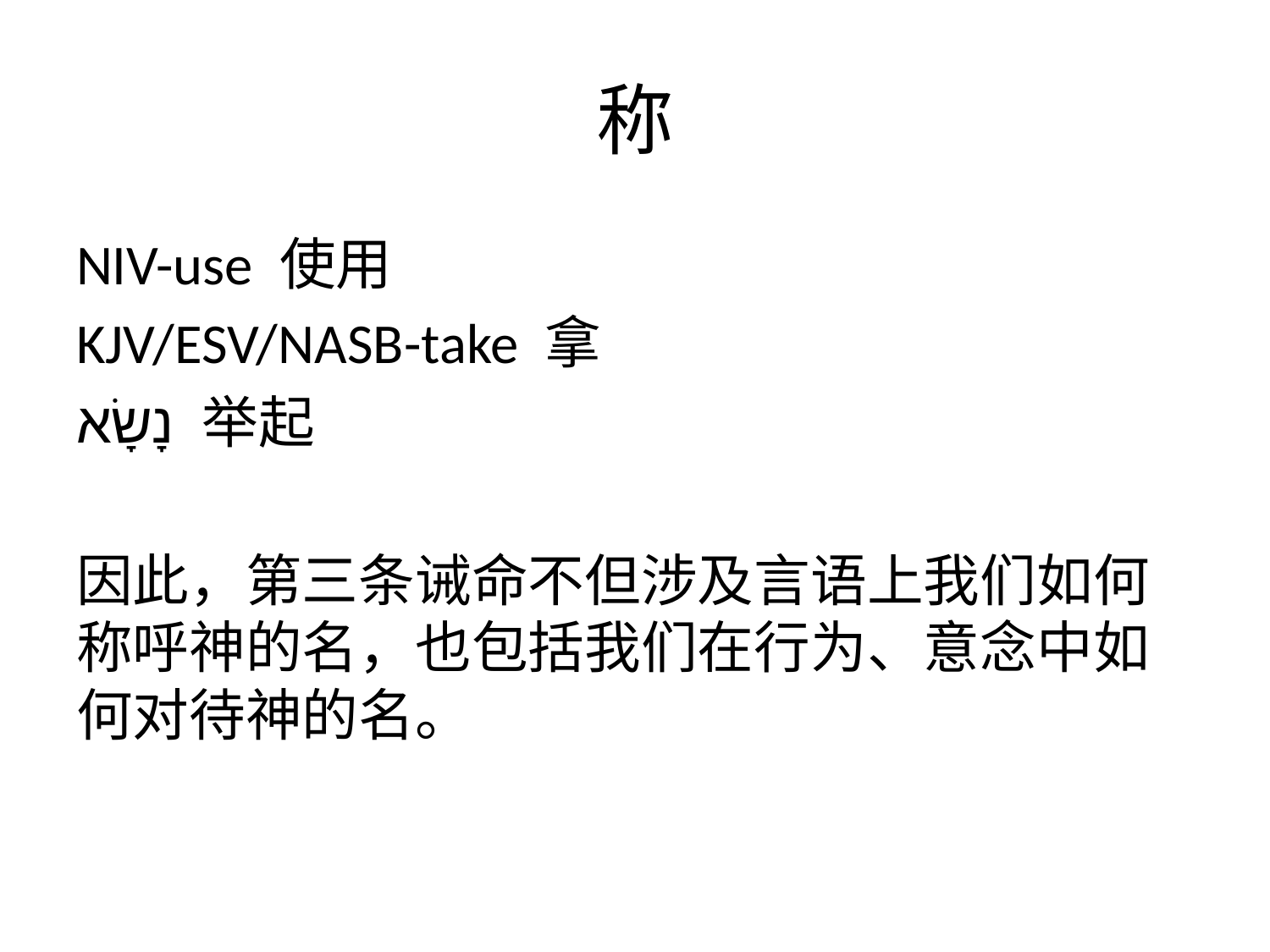

# 称
NIV-use 使用
KJV/ESV/NASB-take 拿
נָשָׂא 举起

因此，第三条诫命不但涉及言语上我们如何称呼神的名，也包括我们在行为、意念中如何对待神的名。